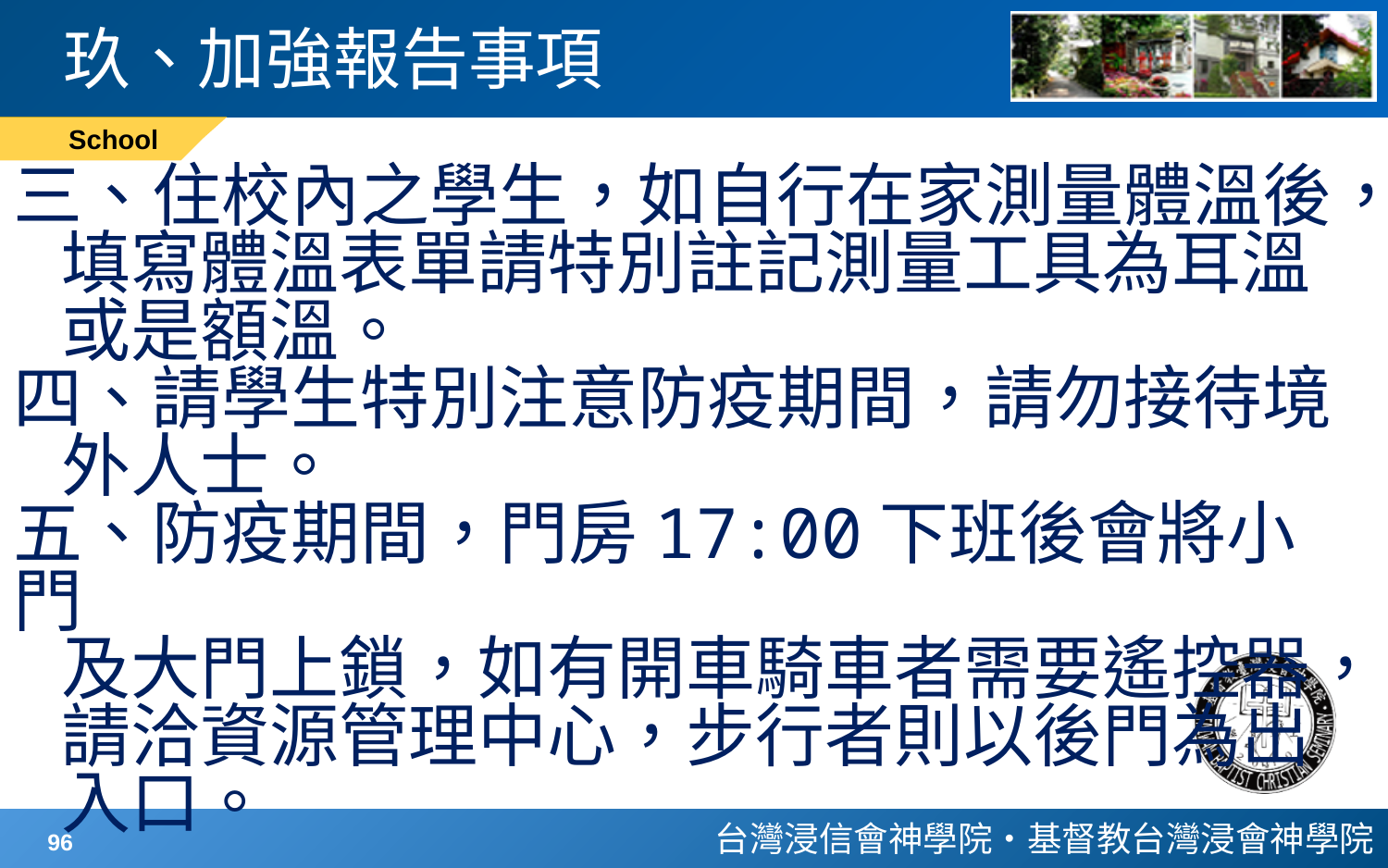

# 玖、加強報告事項
School
三、住校內之學生，如自行在家測量體溫後，
  填寫體溫表單請特別註記測量工具為耳溫
  或是額溫。
四、請學生特別注意防疫期間，請勿接待境
  外人士。
五、防疫期間，門房17:00下班後會將小門
  及大門上鎖，如有開車騎車者需要遙控器，
  請洽資源管理中心，步行者則以後門為出
  入口。